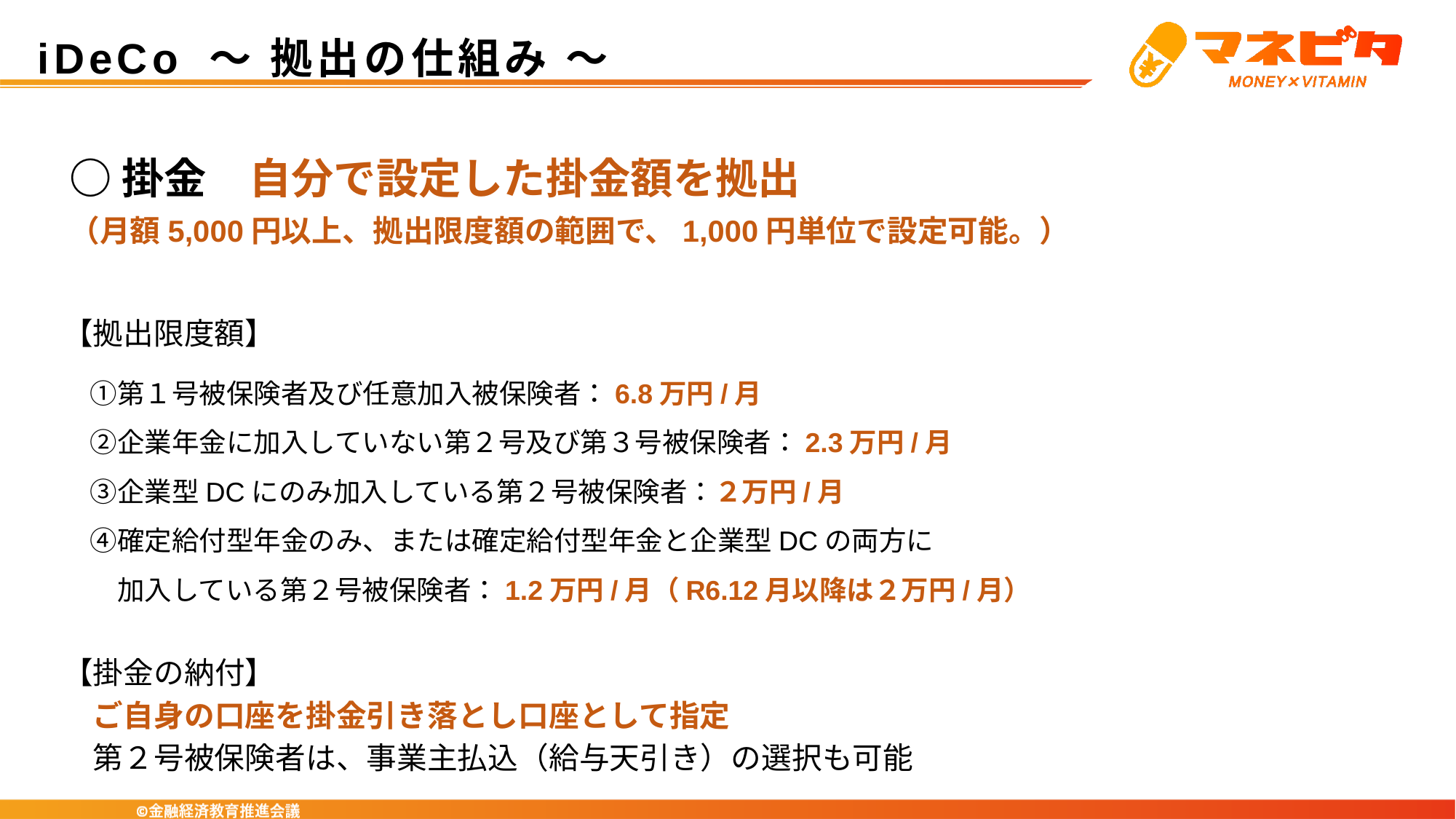

# iDeCo ～ 拠出の仕組み ～
○掛金　自分で設定した掛金額を拠出
（月額5,000円以上、拠出限度額の範囲で、1,000円単位で設定可能。）
【拠出限度額】
　①第１号被保険者及び任意加入被保険者：6.8万円/月
　②企業年金に加入していない第２号及び第３号被保険者：2.3万円/月
　③企業型DCにのみ加入している第２号被保険者：２万円/月
　④確定給付型年金のみ、または確定給付型年金と企業型DCの両方に
　　加入している第２号被保険者：1.2万円/月（R6.12月以降は２万円/月）

【掛金の納付】
　ご自身の口座を掛金引き落とし口座として指定
　第２号被保険者は、事業主払込（給与天引き）の選択も可能